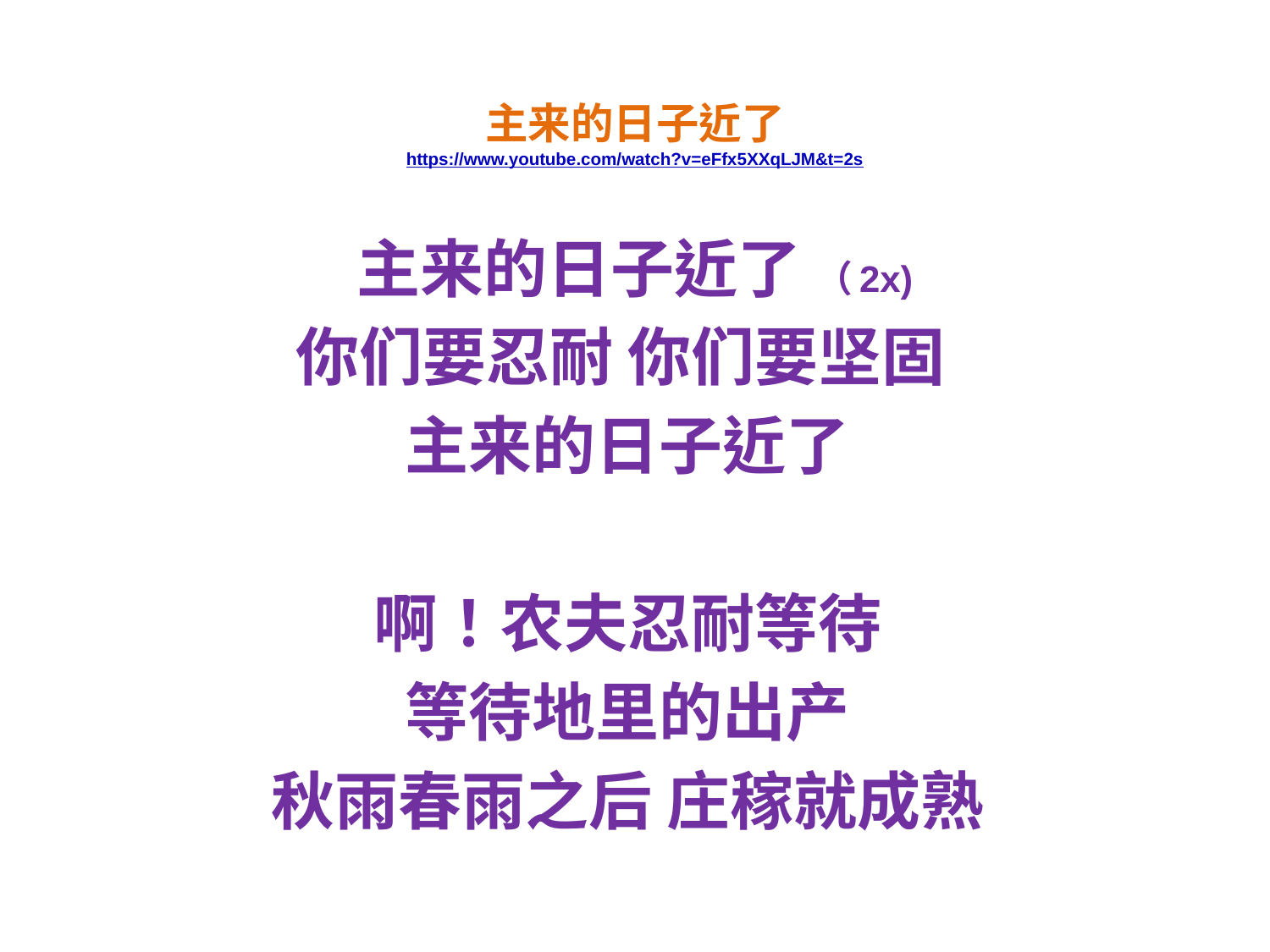

# 主来的日子近了 https://www.youtube.com/watch?v=eFfx5XXqLJM&t=2s
主来的日子近了 （2x)
你们要忍耐 你们要坚固
主来的日子近了

啊！农夫忍耐等待
等待地里的出产
秋雨春雨之后 庄稼就成熟